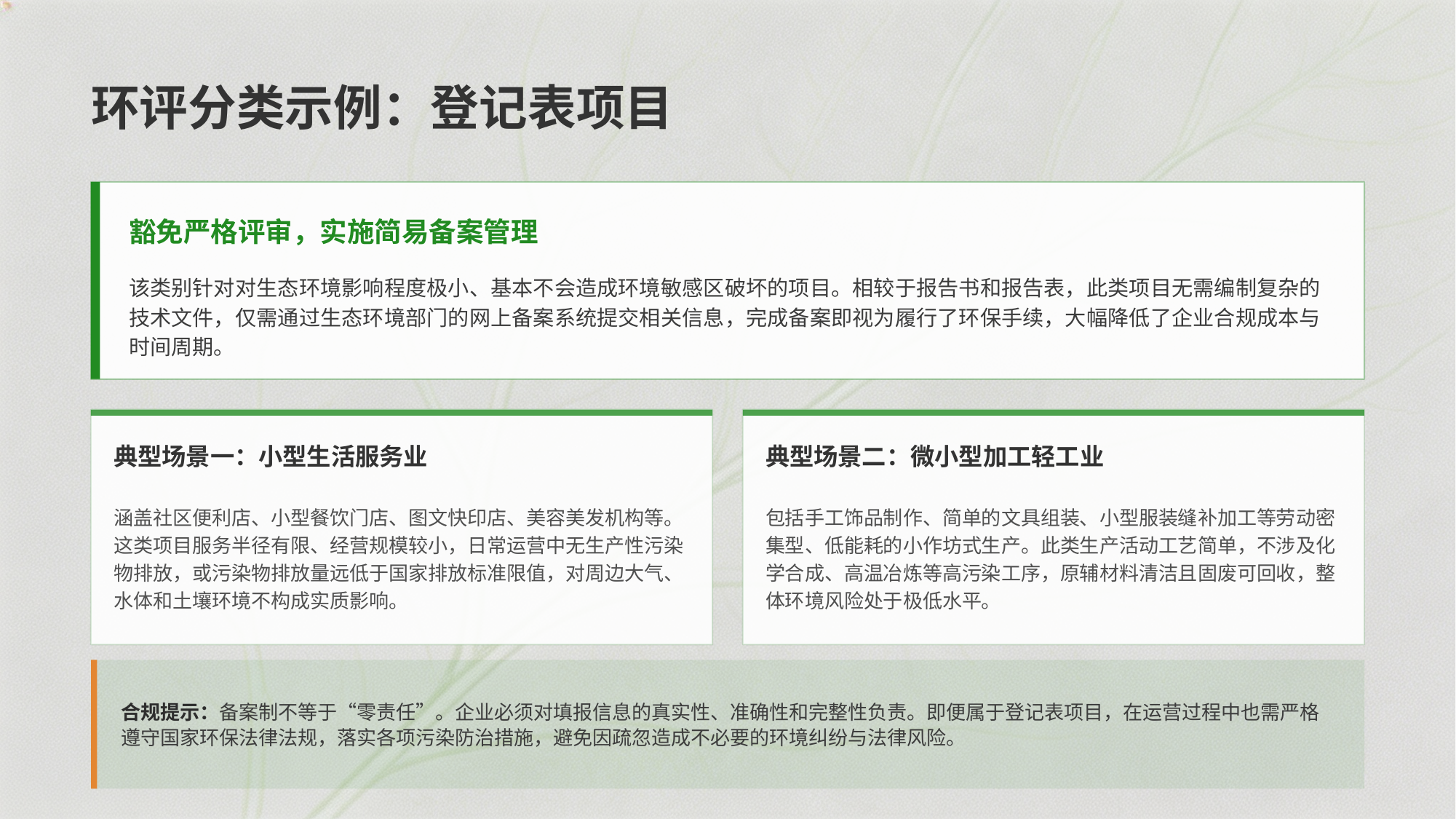

环评分类示例：登记表项目

豁免严格评审，实施简易备案管理
该类别针对对生态环境影响程度极小、基本不会造成环境敏感区破坏的项目。相较于报告书和报告表，此类项目无需编制复杂的技术文件，仅需通过生态环境部门的网上备案系统提交相关信息，完成备案即视为履行了环保手续，大幅降低了企业合规成本与时间周期。

典型场景一：小型生活服务业
典型场景二：微小型加工轻工业
涵盖社区便利店、小型餐饮门店、图文快印店、美容美发机构等。这类项目服务半径有限、经营规模较小，日常运营中无生产性污染物排放，或污染物排放量远低于国家排放标准限值，对周边大气、水体和土壤环境不构成实质影响。
包括手工饰品制作、简单的文具组装、小型服装缝补加工等劳动密集型、低能耗的小作坊式生产。此类生产活动工艺简单，不涉及化学合成、高温冶炼等高污染工序，原辅材料清洁且固废可回收，整体环境风险处于极低水平。

合规提示：备案制不等于“零责任”。企业必须对填报信息的真实性、准确性和完整性负责。即便属于登记表项目，在运营过程中也需严格遵守国家环保法律法规，落实各项污染防治措施，避免因疏忽造成不必要的环境纠纷与法律风险。